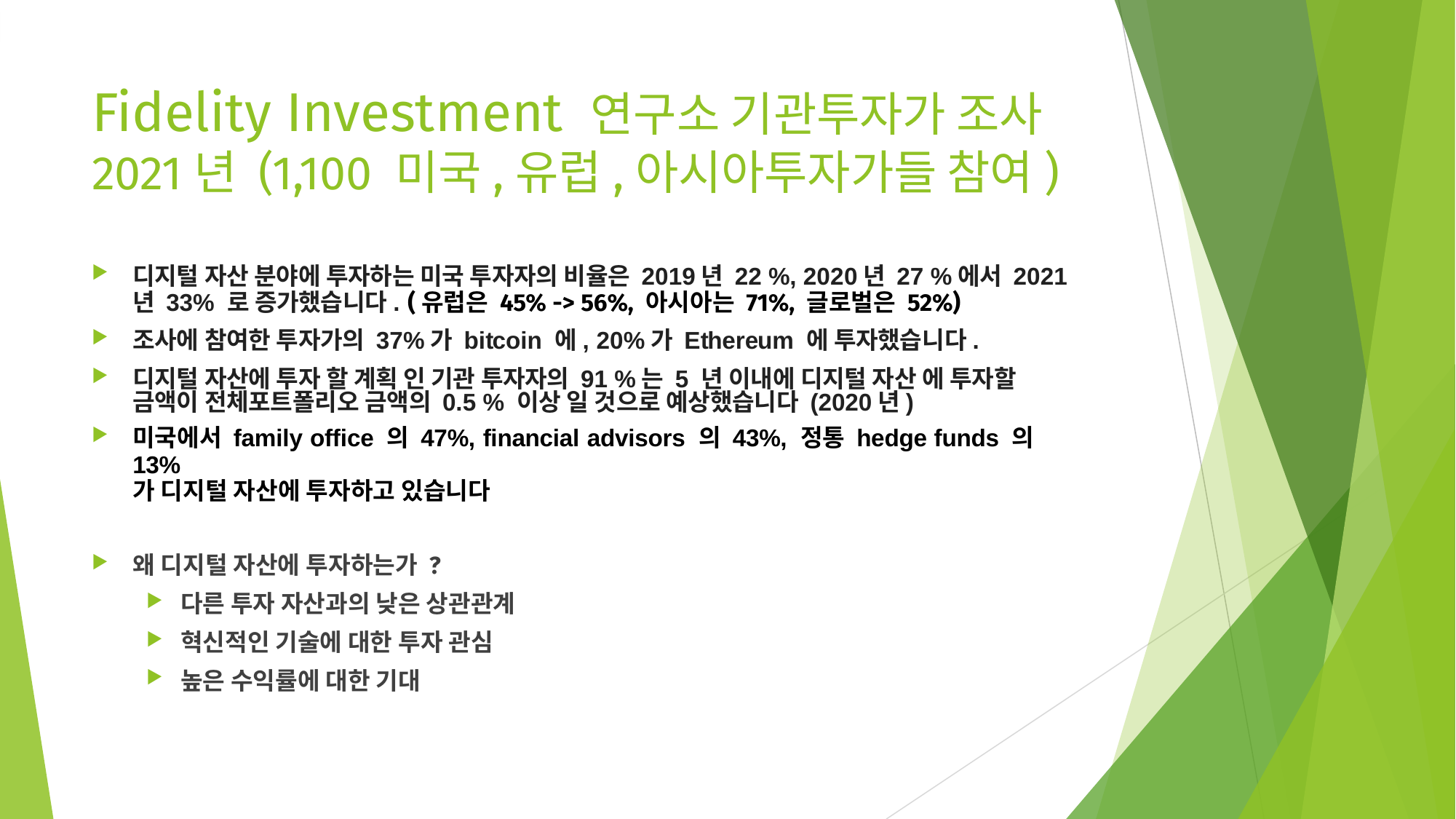

# Fidelity Investment 연구소 기관투자가 조사
2021년 (1,100 미국,유럽,아시아투자가들 참여)
디지털 자산 분야에 투자하는 미국 투자자의 비율은 2019년 22 %, 2020년 27 %에서 2021
년 33% 로 증가했습니다. (유럽은 45% -> 56%, 아시아는 71%, 글로벌은 52%)
조사에 참여한 투자가의 37%가 bitcoin 에, 20%가 Ethereum 에 투자했습니다.
디지털 자산에 투자 할 계획 인 기관 투자자의 91 %는 5 년 이내에 디지털 자산 에 투자할  금액이 전체포트폴리오 금액의 0.5 % 이상 일 것으로 예상했습니다 (2020년)
미국에서 family office 의 47%, financial advisors 의 43%, 정통 hedge funds 의 13%
가 디지털 자산에 투자하고 있습니다

왜 디지털 자산에 투자하는가 ?
다른 투자 자산과의 낮은 상관관계
혁신적인 기술에 대한 투자 관심
높은 수익률에 대한 기대